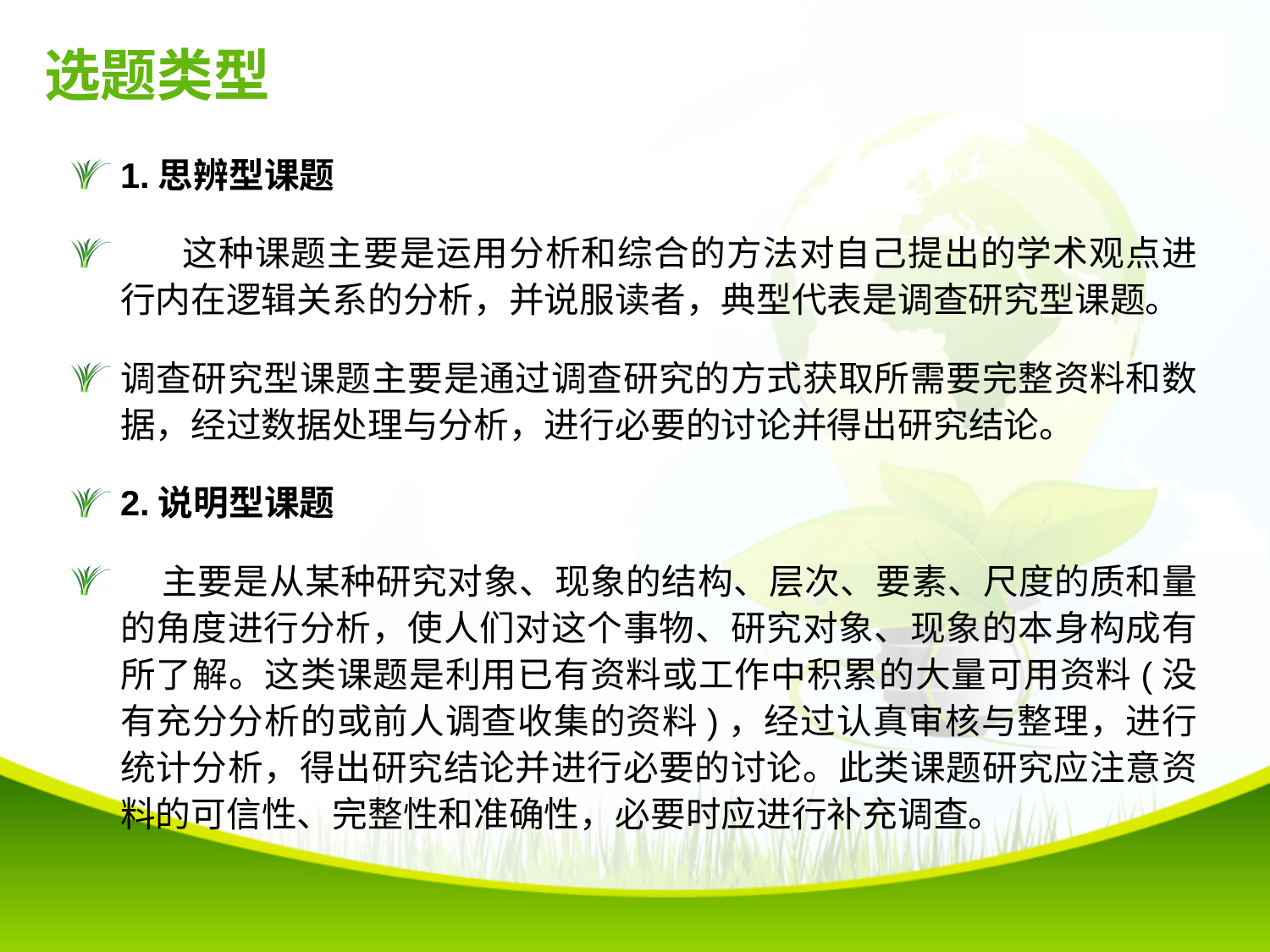

# 选题类型
1.思辨型课题
      这种课题主要是运用分析和综合的方法对自己提出的学术观点进行内在逻辑关系的分析，并说服读者，典型代表是调查研究型课题。
调查研究型课题主要是通过调查研究的方式获取所需要完整资料和数据，经过数据处理与分析，进行必要的讨论并得出研究结论。
2.说明型课题
    主要是从某种研究对象、现象的结构、层次、要素、尺度的质和量的角度进行分析，使人们对这个事物、研究对象、现象的本身构成有所了解。这类课题是利用已有资料或工作中积累的大量可用资料(没有充分分析的或前人调查收集的资料)，经过认真审核与整理，进行统计分析，得出研究结论并进行必要的讨论。此类课题研究应注意资料的可信性、完整性和准确性，必要时应进行补充调查。